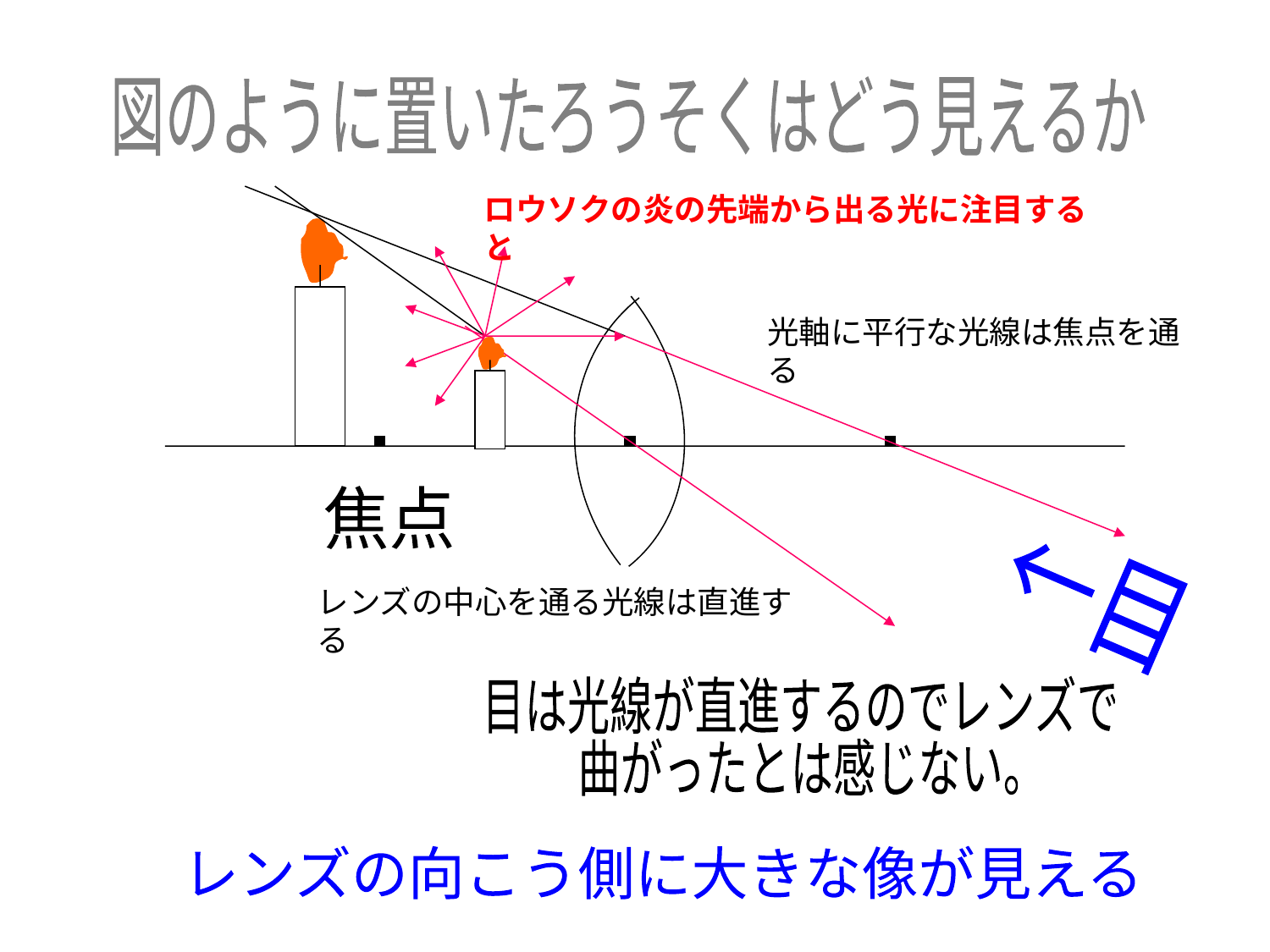

図のように置いたろうそくはどう見えるか
ロウソクの炎の先端から出る光に注目すると

光軸に平行な光線は焦点を通る

焦点
←目
レンズの中心を通る光線は直進する
目は光線が直進するのでレンズで
曲がったとは感じない。
レンズの向こう側に大きな像が見える